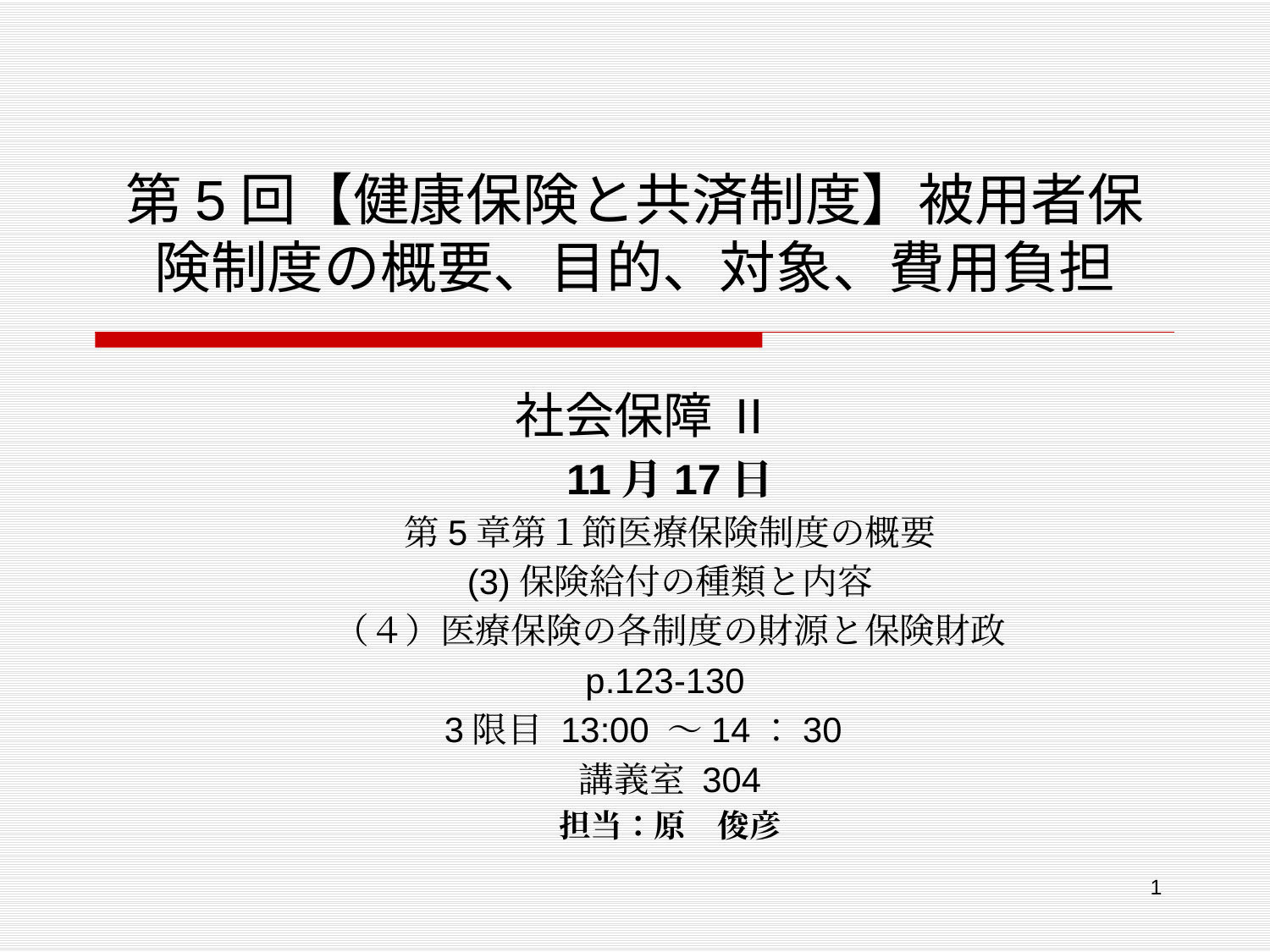

# 第5回【健康保険と共済制度】被用者保険制度の概要、目的、対象、費用負担
社会保障 II
11月17日
第5章第１節医療保険制度の概要
(3)保険給付の種類と内容
（４）医療保険の各制度の財源と保険財政
　p.123-130
3限目 13:00 ～14：30
講義室 304
担当：原　俊彦

　　　       担当　原　俊彦（札幌市立大学）t.hara@scu.ac.jp

1